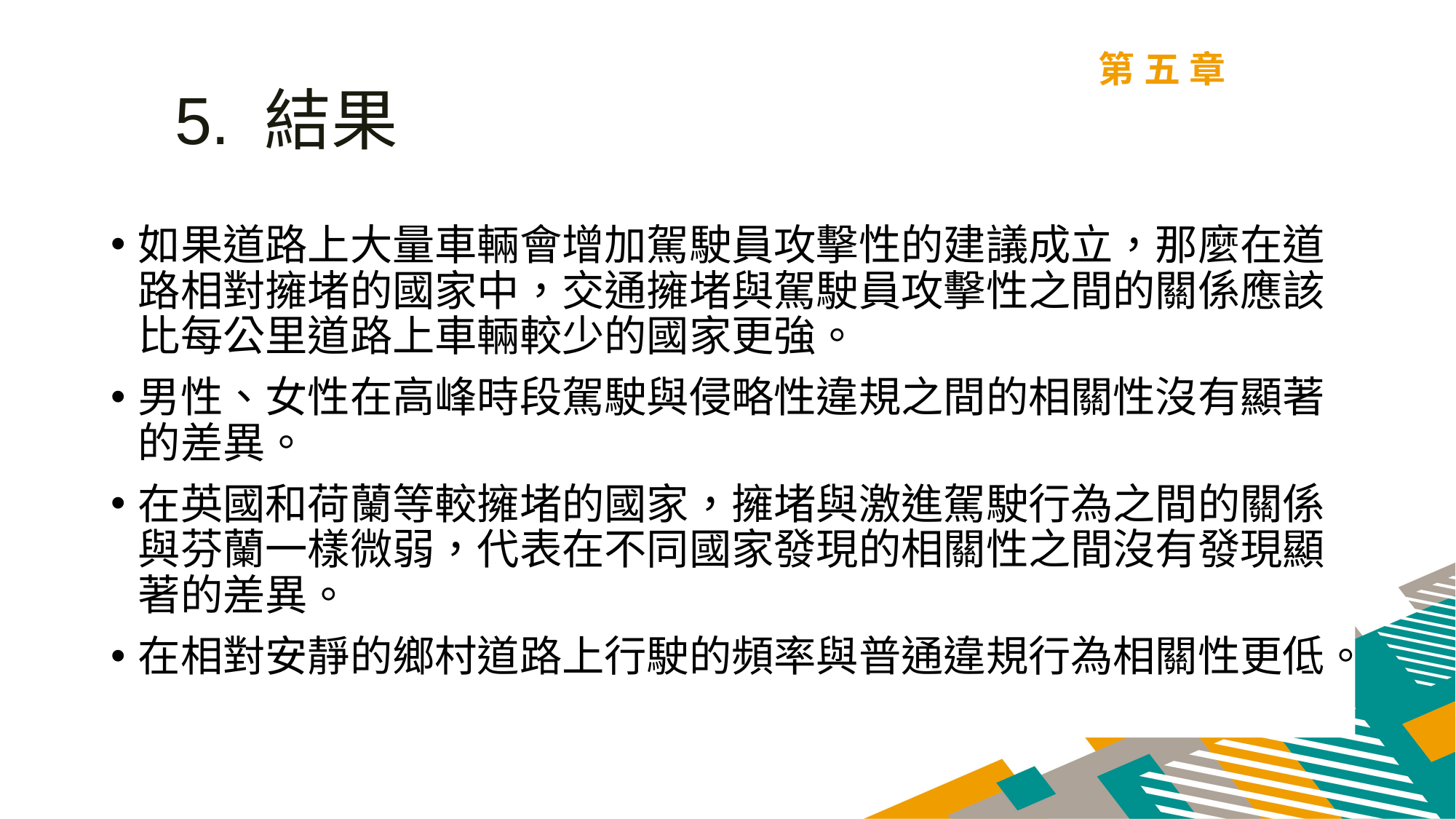

第五章
5. 結果
如果道路上大量車輛會增加駕駛員攻擊性的建議成立，那麼在道路相對擁堵的國家中，交通擁堵與駕駛員攻擊性之間的關係應該比每公里道路上車輛較少的國家更強。
男性、女性在高峰時段駕駛與侵略性違規之間的相關性沒有顯著的差異。
在英國和荷蘭等較擁堵的國家，擁堵與激進駕駛行為之間的關係與芬蘭一樣微弱，代表在不同國家發現的相關性之間沒有發現顯著的差異。
在相對安靜的鄉村道路上行駛的頻率與普通違規行為相關性更低。